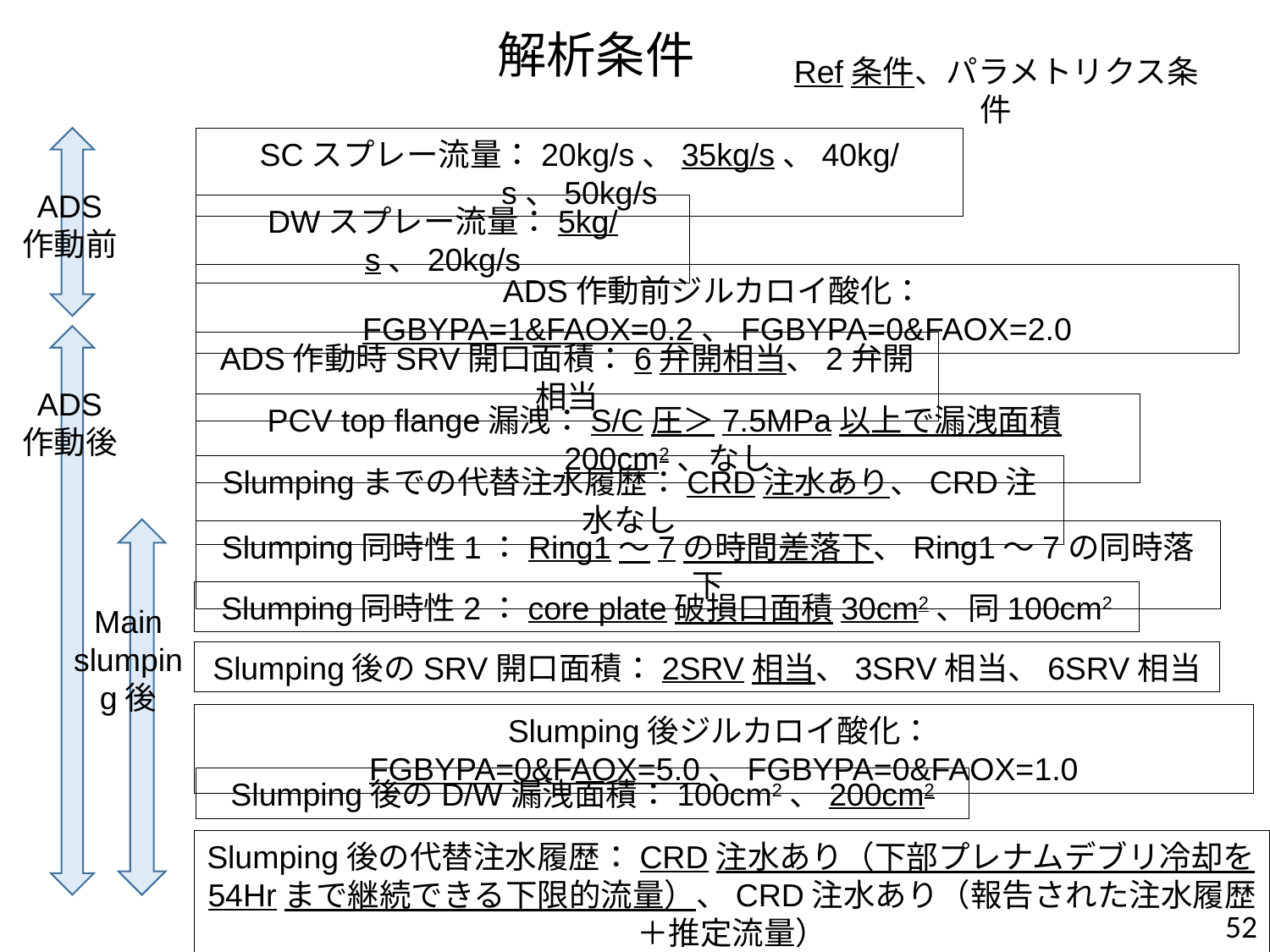

解析条件
Ref条件、パラメトリクス条件

SCスプレー流量：20kg/s、35kg/s、40kg/s、50kg/s
ADS
作動前
DWスプレー流量：5kg/s、20kg/s
ADS作動前ジルカロイ酸化：FGBYPA=1&FAOX=0.2、FGBYPA=0&FAOX=2.0

ADS作動時SRV開口面積：6弁開相当、2弁開相当
ADS
作動後
PCV top flange漏洩：S/C圧＞7.5MPa以上で漏洩面積200cm2、なし
Slumpingまでの代替注水履歴：CRD注水あり、CRD注水なし

Slumping同時性1：Ring1～7の時間差落下、Ring1～7の同時落下
Slumping同時性2：core plate破損口面積30cm2、同100cm2
Main slumping後
Slumping後のSRV開口面積：2SRV相当、3SRV相当、6SRV相当
Slumping後ジルカロイ酸化：FGBYPA=0&FAOX=5.0、FGBYPA=0&FAOX=1.0
Slumping後のD/W漏洩面積：100cm2、200cm2
Slumping後の代替注水履歴：CRD注水あり（下部プレナムデブリ冷却を54Hrまで継続できる下限的流量）、CRD注水あり（報告された注水履歴＋推定流量）
52